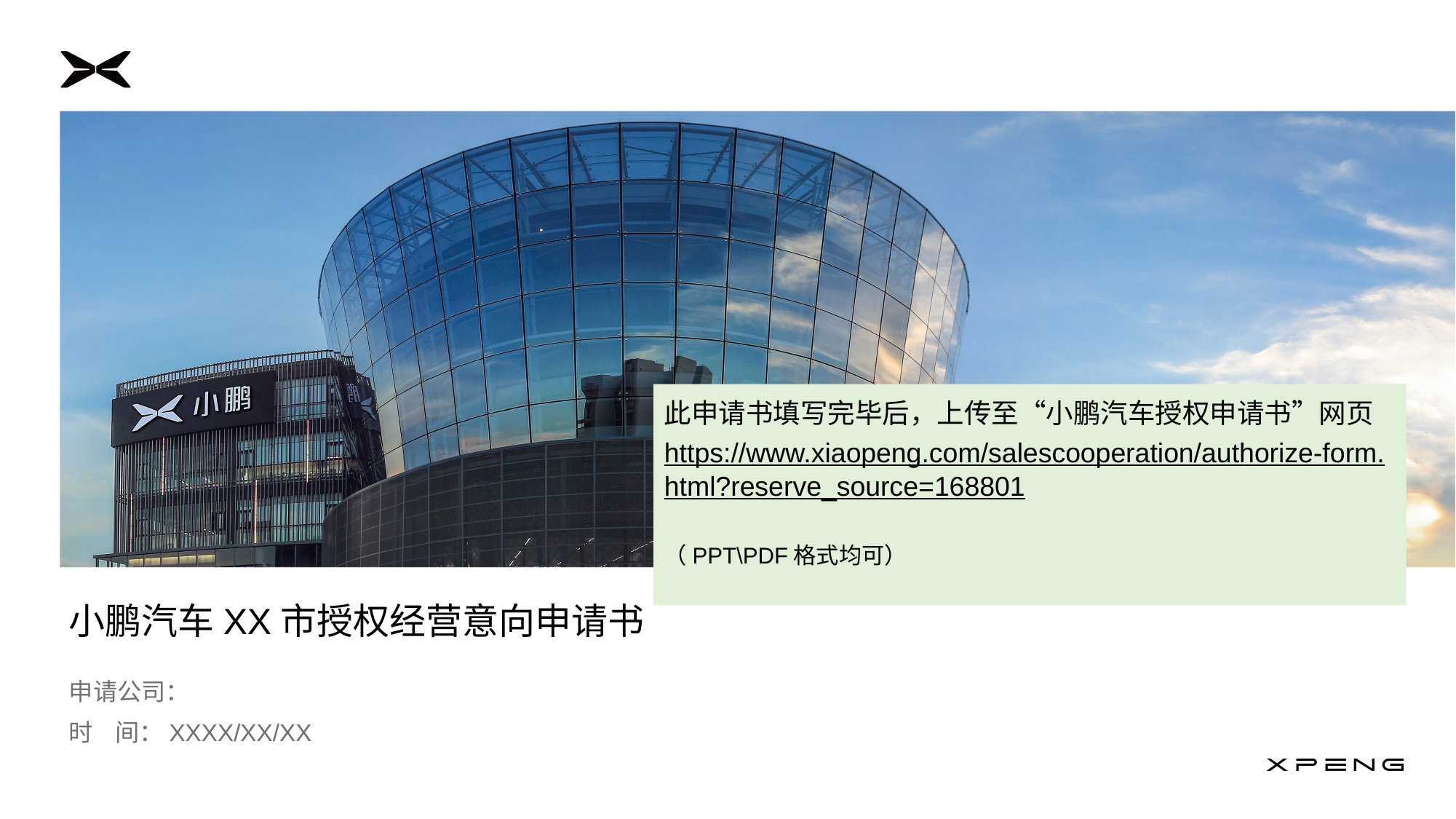

此申请书填写完毕后，上传至“小鹏汽车授权申请书”网页https://www.xiaopeng.com/salescooperation/authorize-form.html?reserve_source=168801

（PPT\PDF格式均可）

小鹏汽车XX市授权经营意向申请书
申请公司：

时    间：XXXX/XX/XX